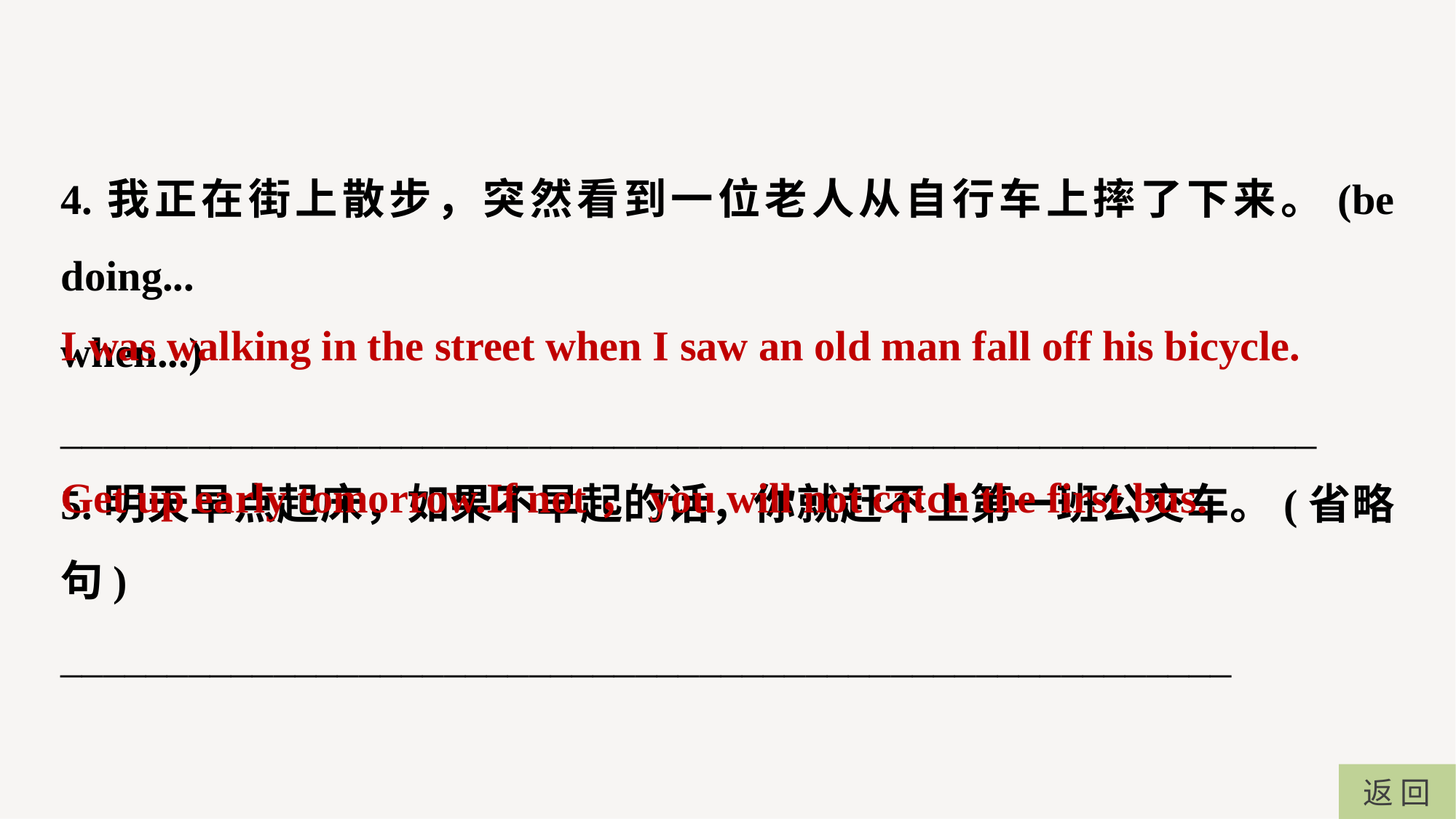

4.我正在街上散步，突然看到一位老人从自行车上摔了下来。(be doing...
when...)
___________________________________________________________
5.明天早点起床，如果不早起的话，你就赶不上第一班公交车。(省略句)
_______________________________________________________
I was walking in the street when I saw an old man fall off his bicycle.
Get up early tomorrow.If not，you will not catch the first bus.
返 回